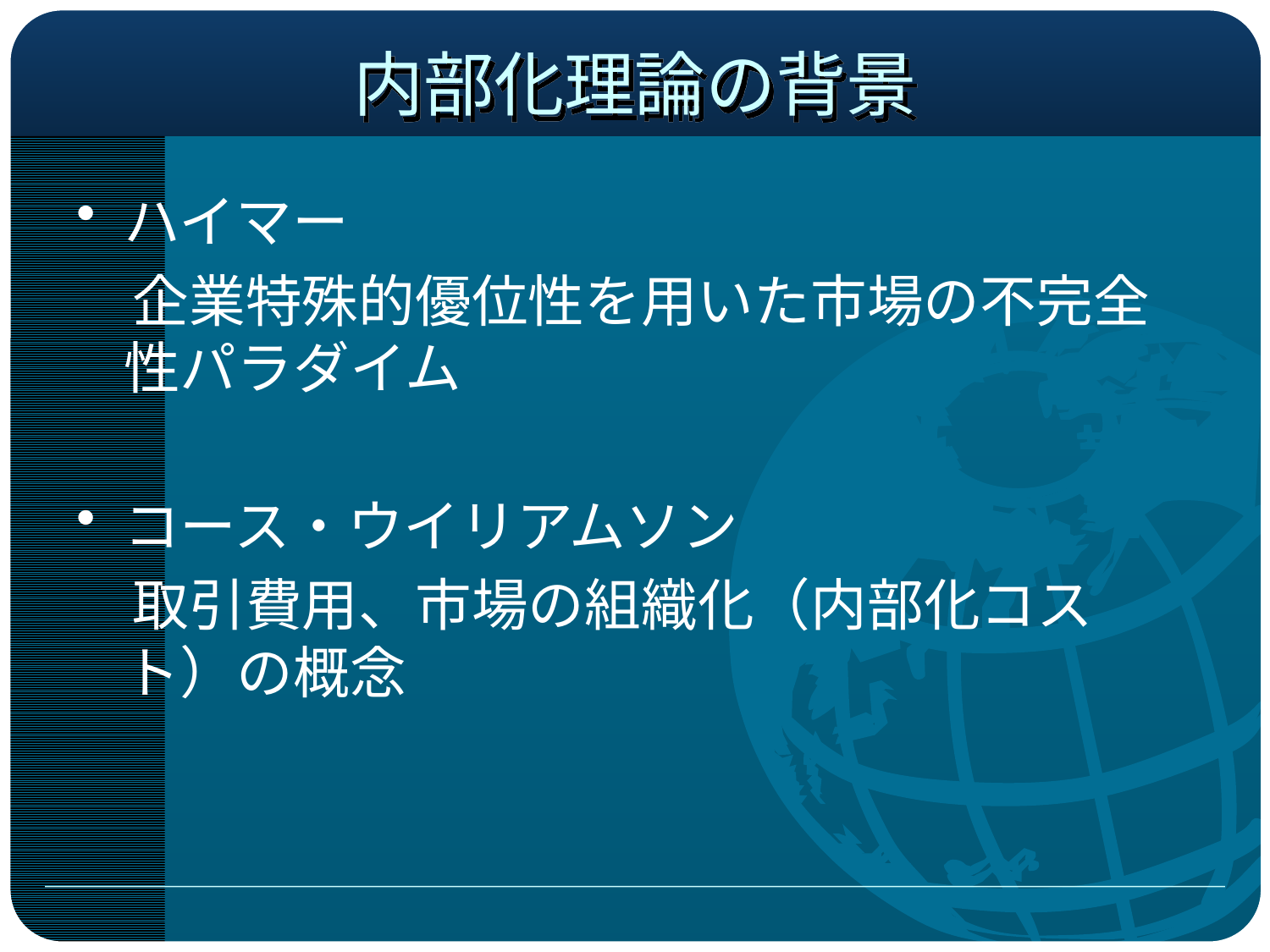

# 内部化理論の背景
ハイマー
　企業特殊的優位性を用いた市場の不完全性パラダイム

コース・ウイリアムソン
　取引費用、市場の組織化（内部化コスト）の概念